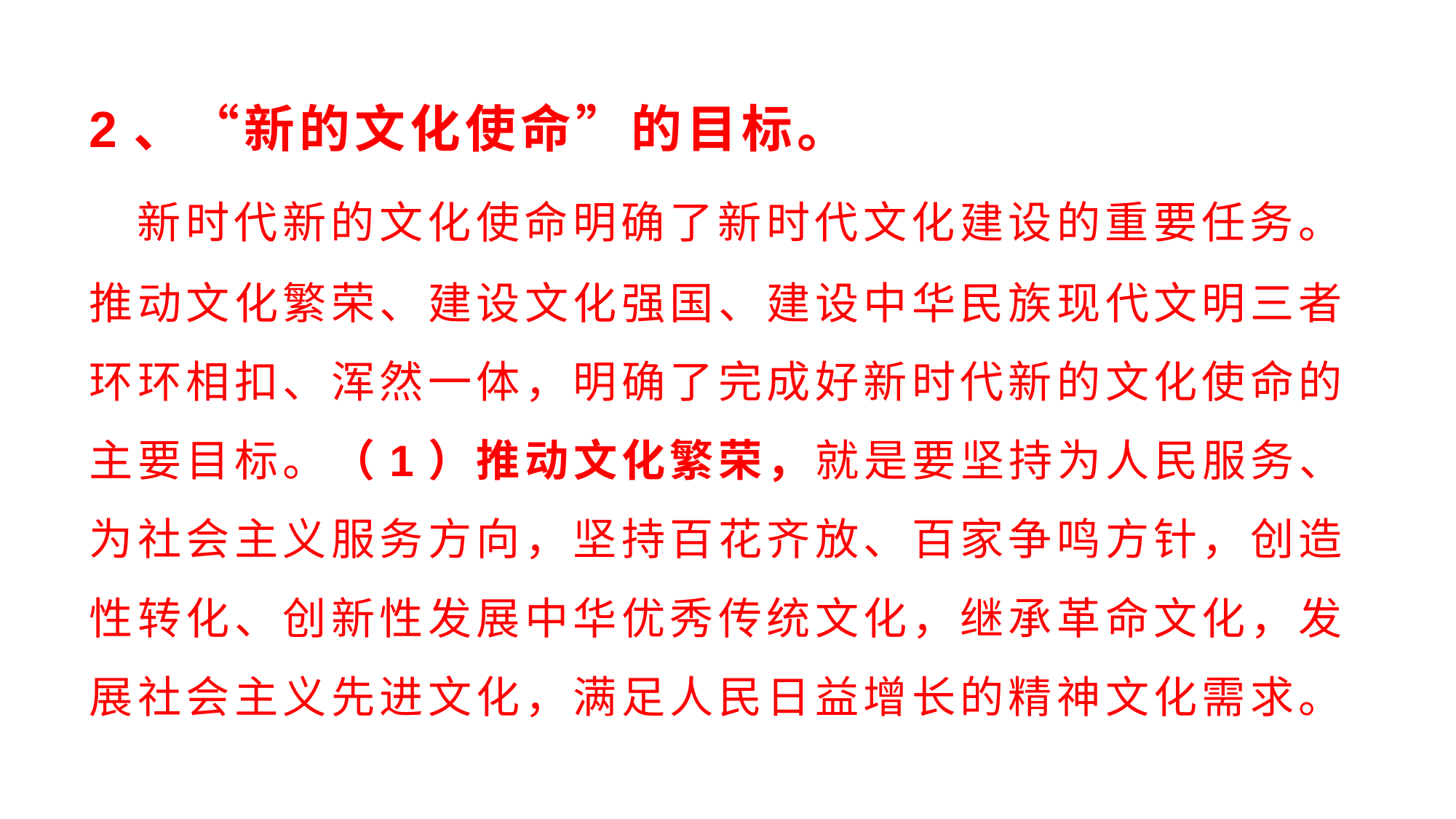

# 2、“新的文化使命”的目标。 新时代新的文化使命明确了新时代文化建设的重要任务。推动文化繁荣、建设文化强国、建设中华民族现代文明三者环环相扣、浑然一体，明确了完成好新时代新的文化使命的主要目标。（1）推动文化繁荣，就是要坚持为人民服务、为社会主义服务方向，坚持百花齐放、百家争鸣方针，创造性转化、创新性发展中华优秀传统文化，继承革命文化，发展社会主义先进文化，满足人民日益增长的精神文化需求。